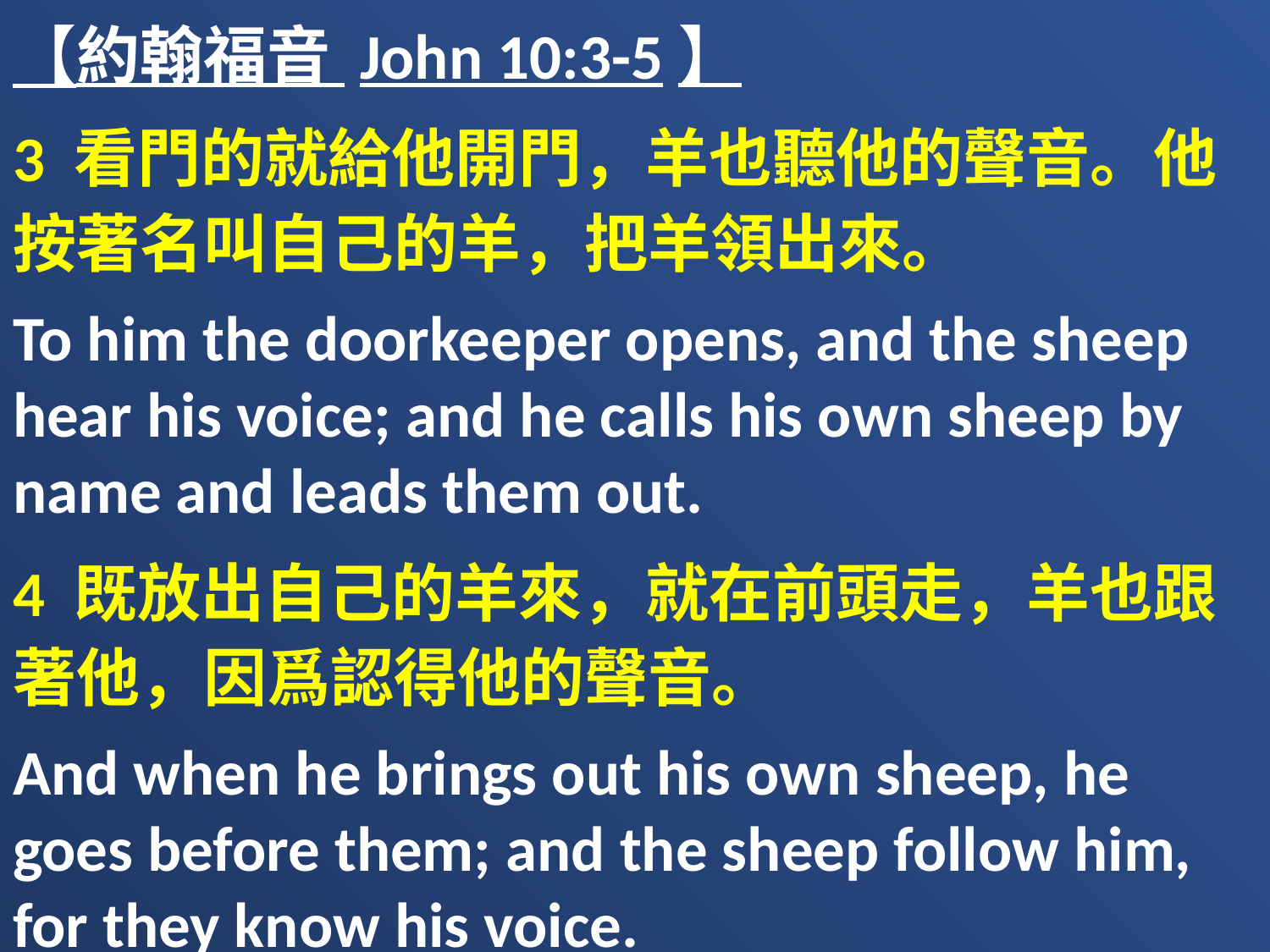

【約翰福音 John 10:3-5】
3 看門的就給他開門，羊也聽他的聲音。他按著名叫自己的羊，把羊領出來。
To him the doorkeeper opens, and the sheep hear his voice; and he calls his own sheep by name and leads them out.
4 既放出自己的羊來，就在前頭走，羊也跟著他，因爲認得他的聲音。
And when he brings out his own sheep, he goes before them; and the sheep follow him, for they know his voice.